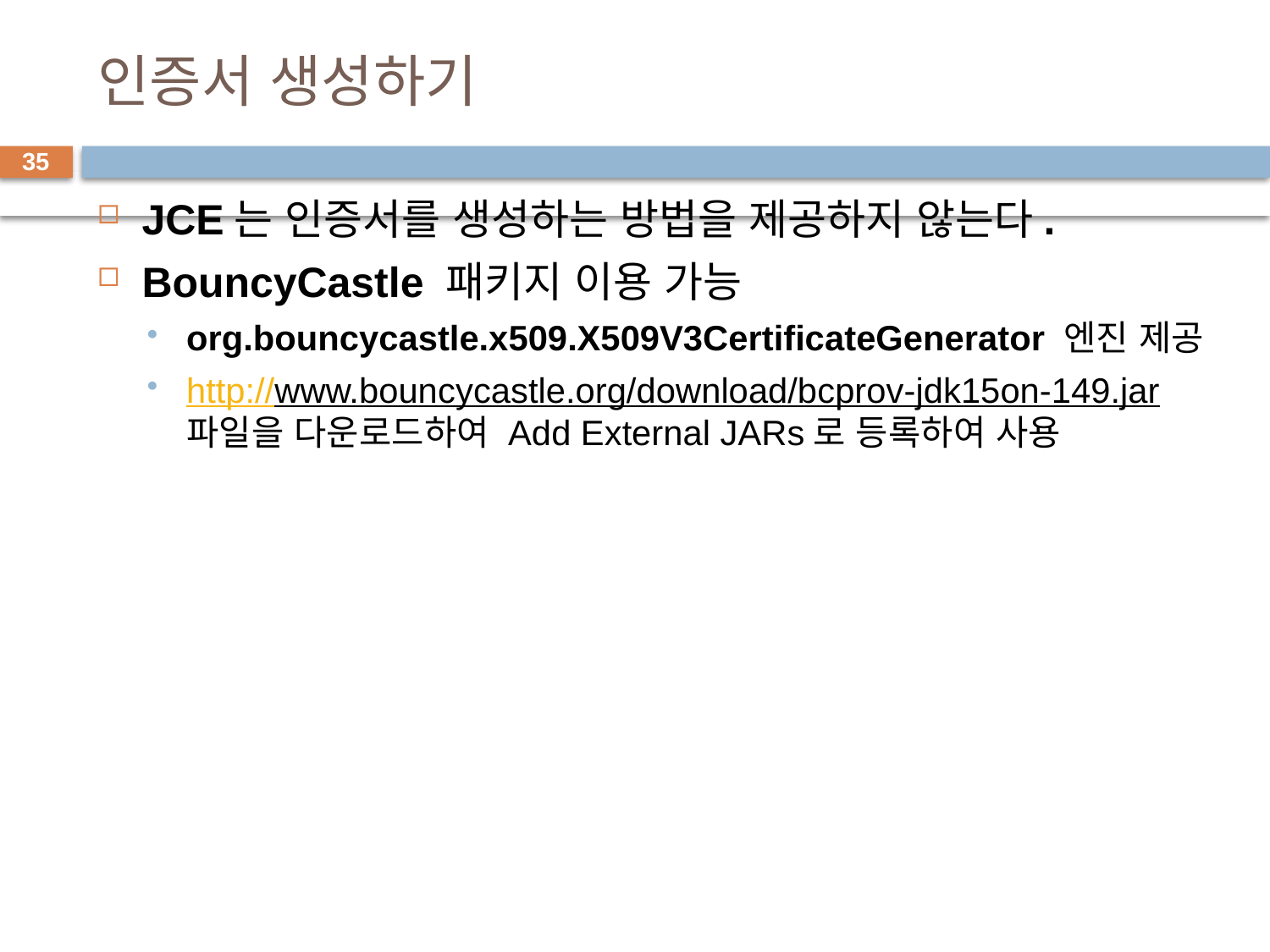

# 인증서 생성하기
35
JCE는 인증서를 생성하는 방법을 제공하지 않는다.
BouncyCastle 패키지 이용 가능
org.bouncycastle.x509.X509V3CertificateGenerator 엔진 제공
http://www.bouncycastle.org/download/bcprov-jdk15on-149.jar  파일을 다운로드하여 Add External JARs로 등록하여 사용